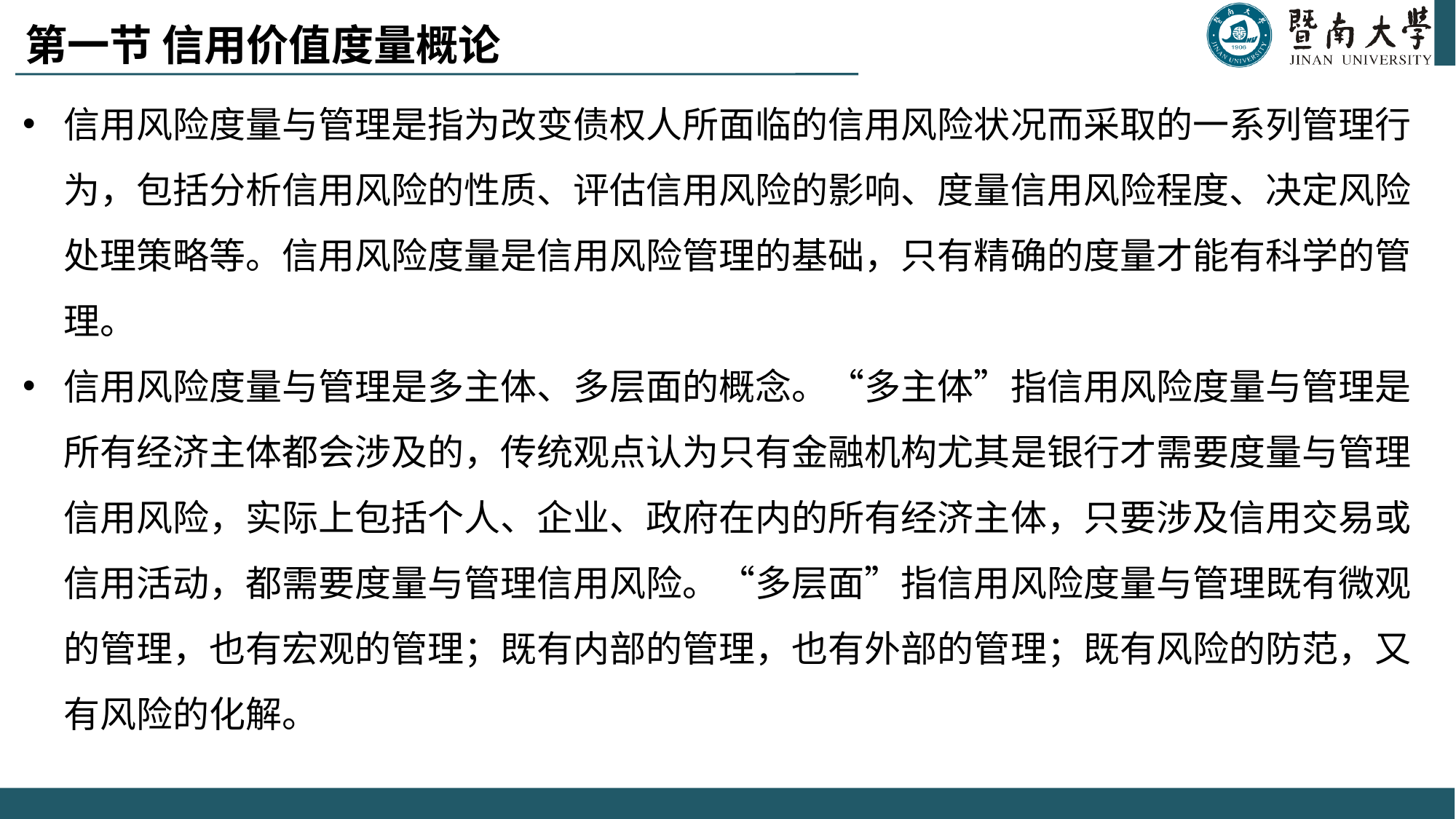

# 第一节 信用价值度量概论
信用风险度量与管理是指为改变债权人所面临的信用风险状况而采取的一系列管理行为，包括分析信用风险的性质、评估信用风险的影响、度量信用风险程度、决定风险处理策略等。信用风险度量是信用风险管理的基础，只有精确的度量才能有科学的管理。
信用风险度量与管理是多主体、多层面的概念。“多主体”指信用风险度量与管理是所有经济主体都会涉及的，传统观点认为只有金融机构尤其是银行才需要度量与管理信用风险，实际上包括个人、企业、政府在内的所有经济主体，只要涉及信用交易或信用活动，都需要度量与管理信用风险。“多层面”指信用风险度量与管理既有微观的管理，也有宏观的管理；既有内部的管理，也有外部的管理；既有风险的防范，又有风险的化解。